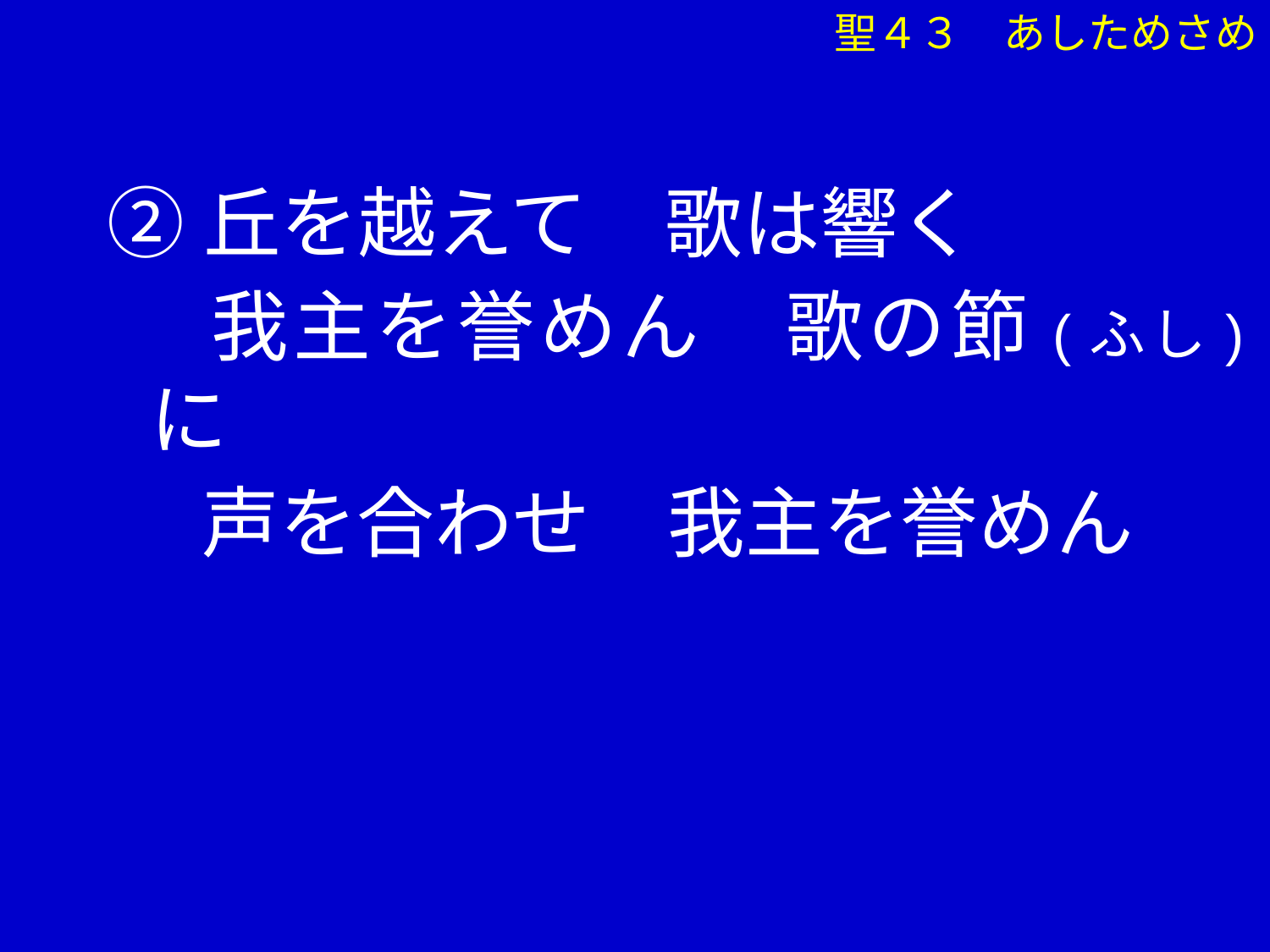

②丘を越えて　歌は響く
　 我主を誉めん　歌の節(ふし)に
　 声を合わせ　我主を誉めん
聖４３　あしためさめ